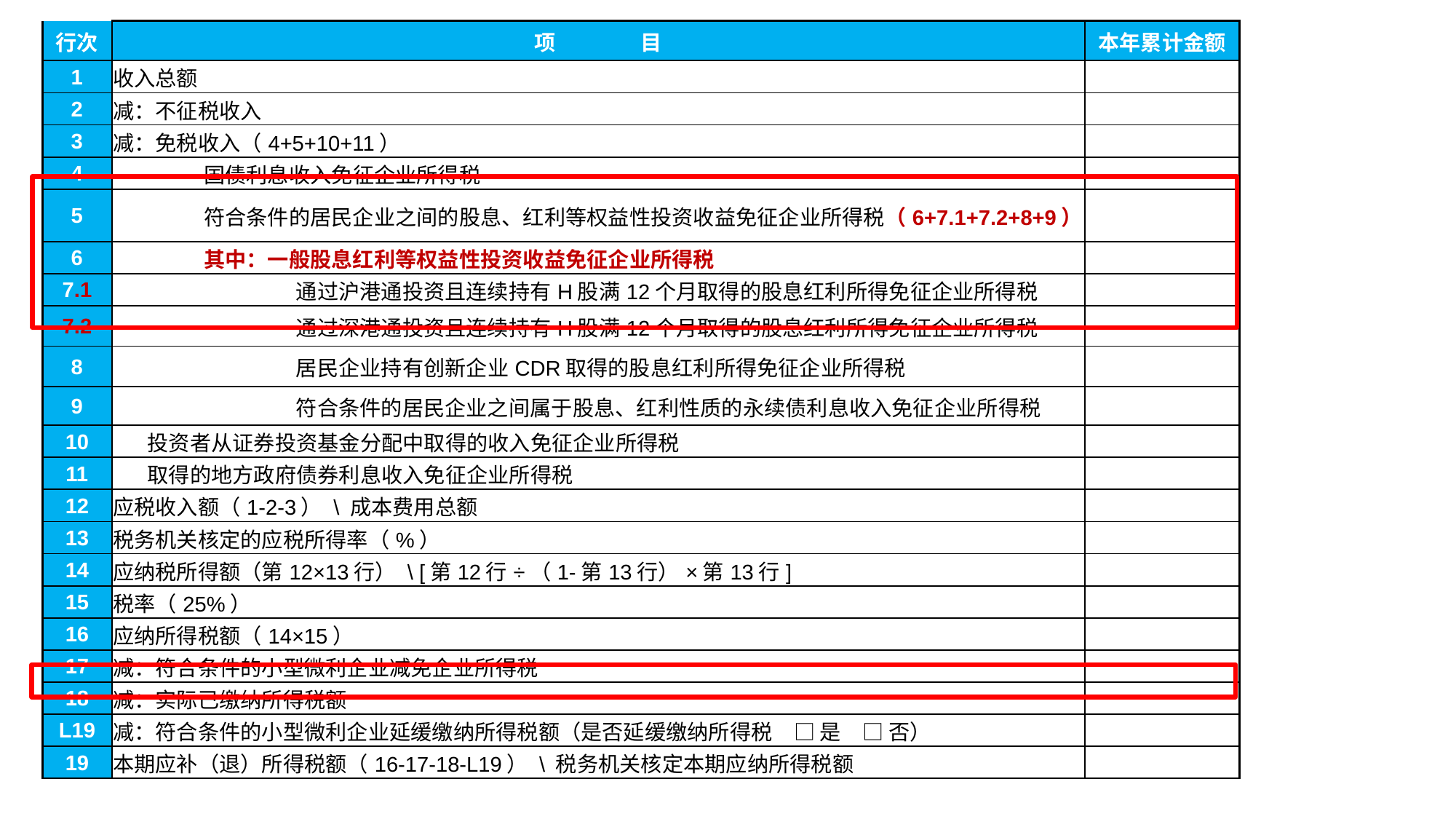

| 行次 | 项　　　　目 | 本年累计金额 |
| --- | --- | --- |
| 1 | 收入总额 |  |
| 2 | 减：不征税收入 |  |
| 3 | 减：免税收入（4+5+10+11） |  |
| 4 | 国债利息收入免征企业所得税 |  |
| 5 | 符合条件的居民企业之间的股息、红利等权益性投资收益免征企业所得税（6+7.1+7.2+8+9） |  |
| 6 | 其中：一般股息红利等权益性投资收益免征企业所得税 |  |
| 7.1 | 通过沪港通投资且连续持有H股满12个月取得的股息红利所得免征企业所得税 |  |
| 7.2 | 通过深港通投资且连续持有H股满12个月取得的股息红利所得免征企业所得税 |  |
| 8 | 居民企业持有创新企业CDR取得的股息红利所得免征企业所得税 |  |
| 9 | 符合条件的居民企业之间属于股息、红利性质的永续债利息收入免征企业所得税 |  |
| 10 | 投资者从证券投资基金分配中取得的收入免征企业所得税 |  |
| 11 | 取得的地方政府债券利息收入免征企业所得税 |  |
| 12 | 应税收入额（1-2-3） \ 成本费用总额 |  |
| 13 | 税务机关核定的应税所得率（%） |  |
| 14 | 应纳税所得额（第12×13行） \ [第12行÷（1-第13行）×第13行] |  |
| 15 | 税率（25%） |  |
| 16 | 应纳所得税额（14×15） |  |
| 17 | 减：符合条件的小型微利企业减免企业所得税 |  |
| 18 | 减：实际已缴纳所得税额 |  |
| L19 | 减：符合条件的小型微利企业延缓缴纳所得税额（是否延缓缴纳所得税　□ 是　□ 否） |  |
| 19 | 本期应补（退）所得税额（16-17-18-L19） \ 税务机关核定本期应纳所得税额 |  |